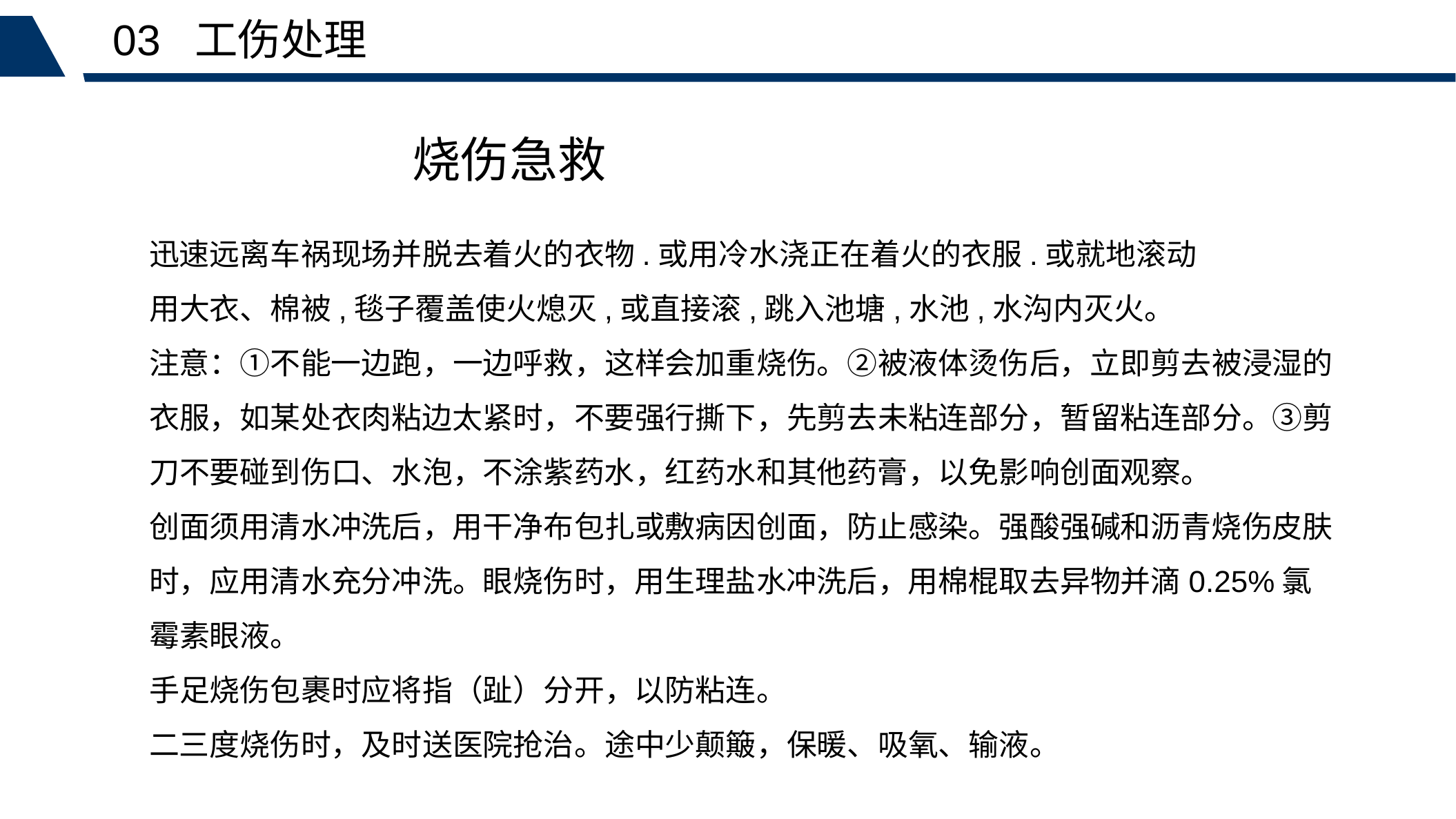

03  工伤处理

烧伤急救
迅速远离车祸现场并脱去着火的衣物.或用冷水浇正在着火的衣服.或就地滚动
用大衣、棉被,毯子覆盖使火熄灭,或直接滚,跳入池塘,水池,水沟内灭火。
注意：①不能一边跑，一边呼救，这样会加重烧伤。②被液体烫伤后，立即剪去被浸湿的衣服，如某处衣肉粘边太紧时，不要强行撕下，先剪去未粘连部分，暂留粘连部分。③剪刀不要碰到伤口、水泡，不涂紫药水，红药水和其他药膏，以免影响创面观察。
创面须用清水冲洗后，用干净布包扎或敷病因创面，防止感染。强酸强碱和沥青烧伤皮肤时，应用清水充分冲洗。眼烧伤时，用生理盐水冲洗后，用棉棍取去异物并滴0.25%氯霉素眼液。
手足烧伤包裹时应将指（趾）分开，以防粘连。
二三度烧伤时，及时送医院抢治。途中少颠簸，保暖、吸氧、输液。